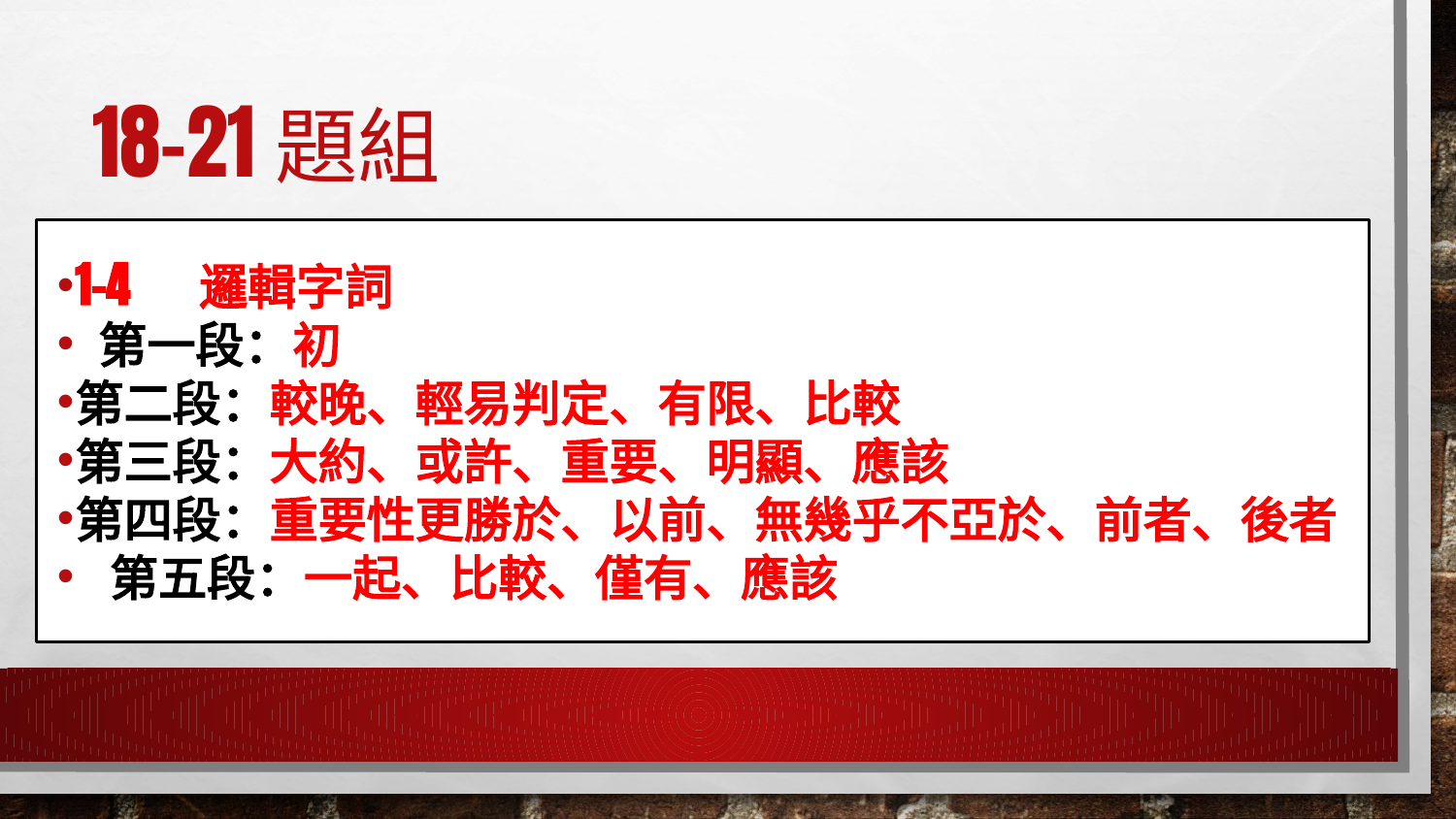

# 18-21題組
1-4     邏輯字詞
 第一段：初
第二段：較晚、輕易判定、有限、比較
第三段：大約、或許、重要、明顯、應該
第四段：重要性更勝於、以前、無幾乎不亞於、前者、後者
  第五段：一起、比較、僅有、應該